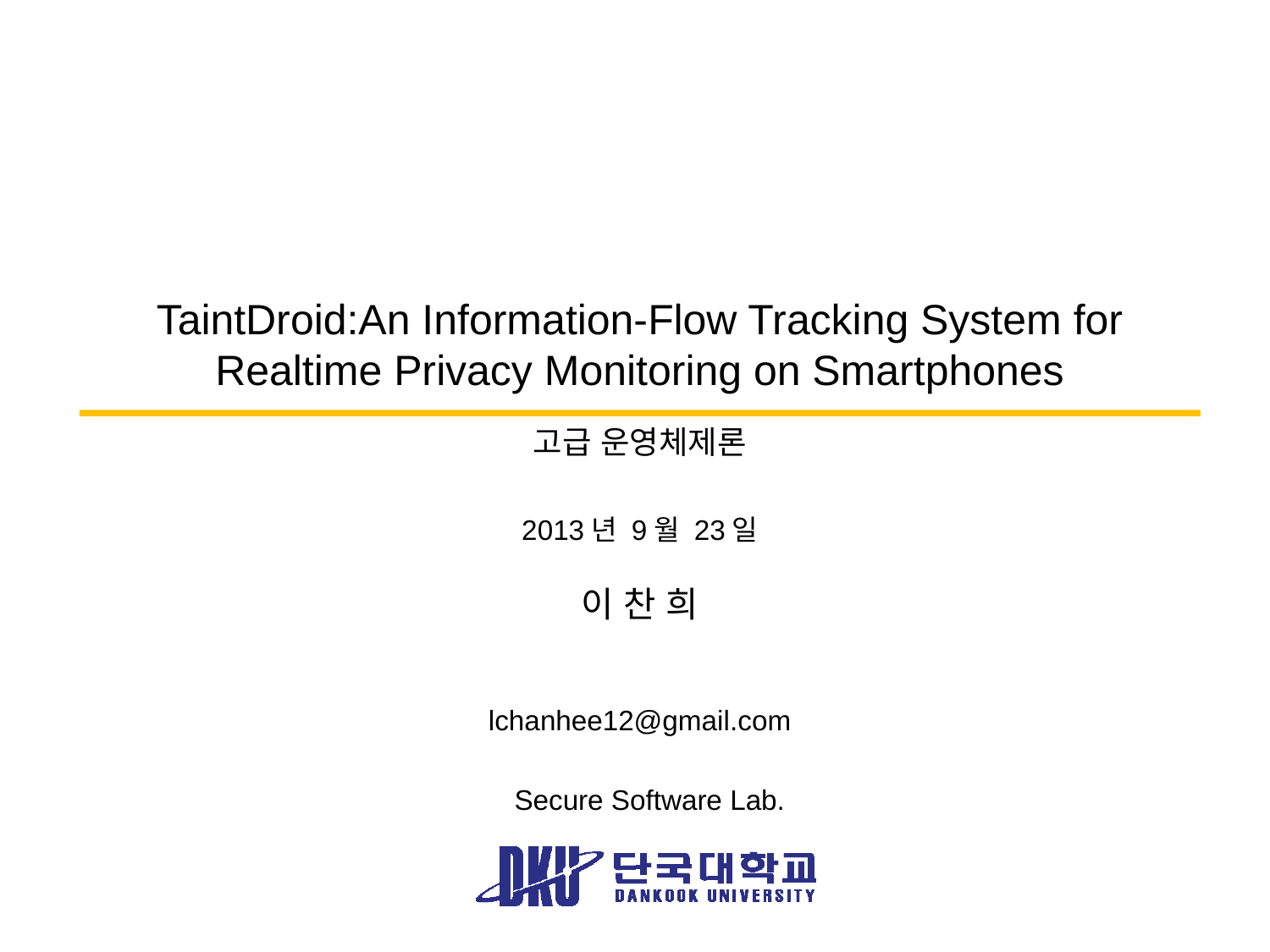

TaintDroid:An Information-Flow Tracking System for Realtime Privacy Monitoring on Smartphones
고급 운영체제론
2013년 9월 23일
이 찬 희
lchanhee12@gmail.com
1